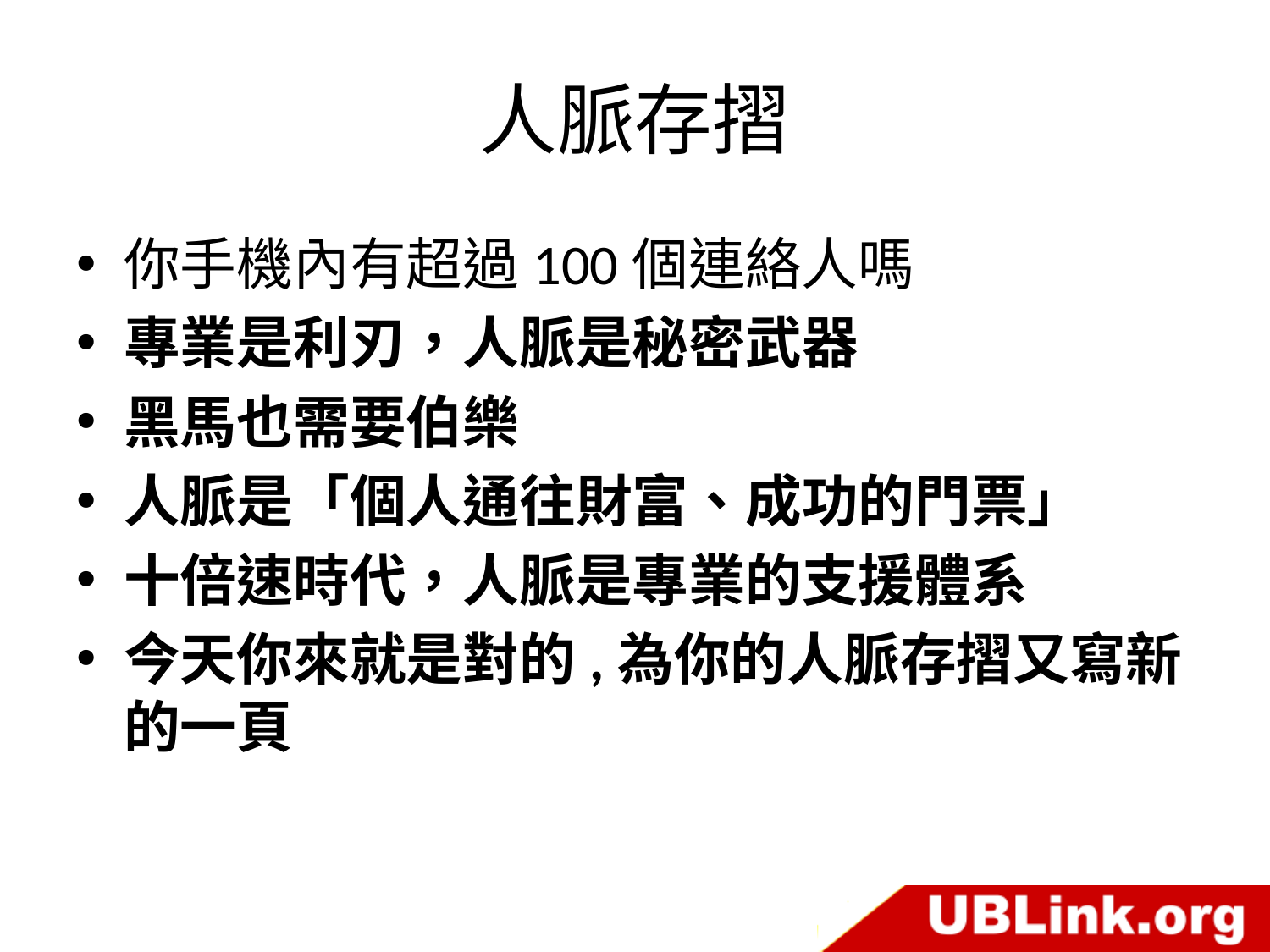

# 人脈存摺
你手機內有超過100個連絡人嗎
專業是利刃，人脈是秘密武器
黑馬也需要伯樂
人脈是「個人通往財富、成功的門票」
十倍速時代，人脈是專業的支援體系
今天你來就是對的,為你的人脈存摺又寫新的一頁